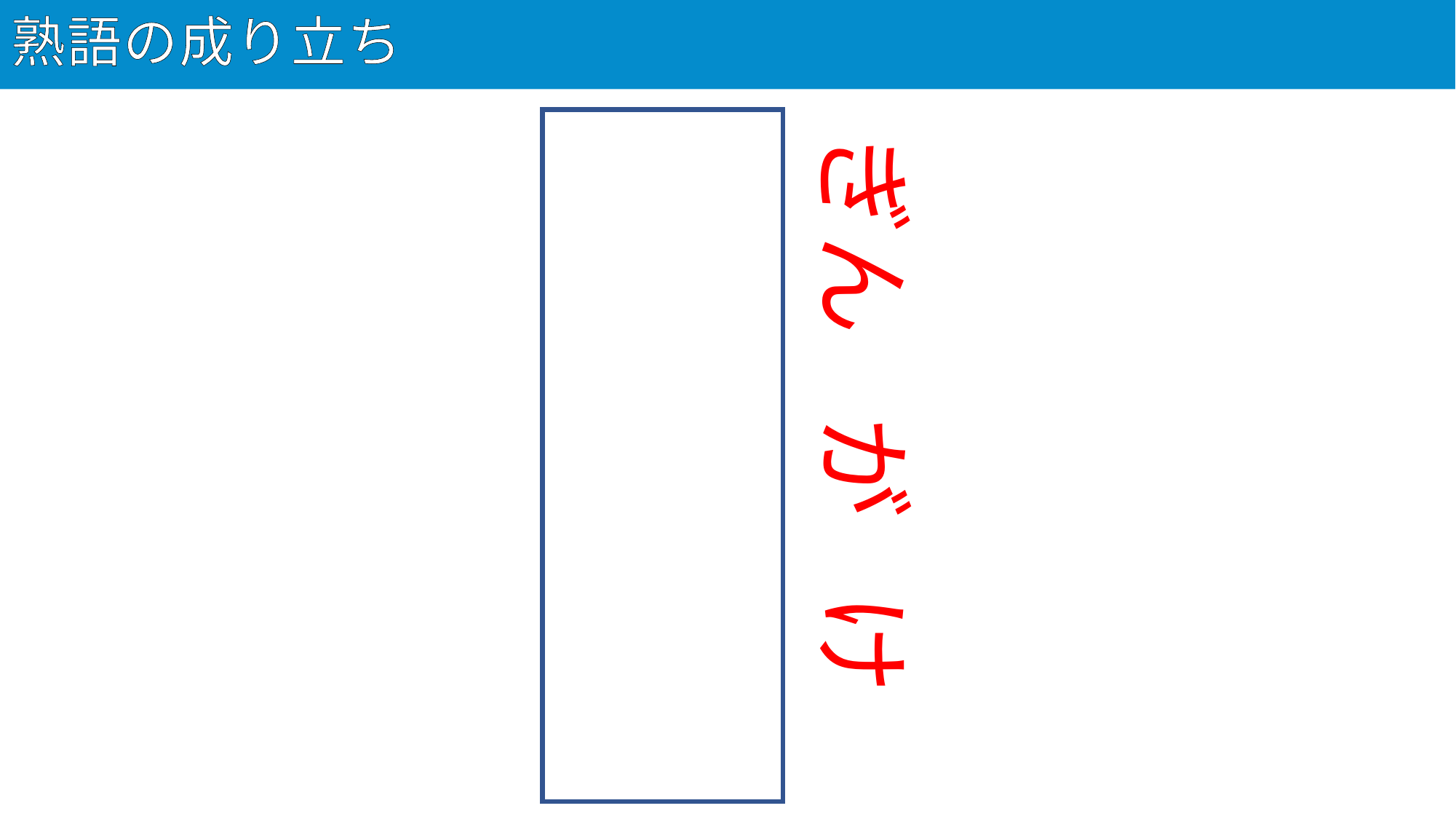

# 熟語の成り立ち
28
銀河系

ぎん
が
けい